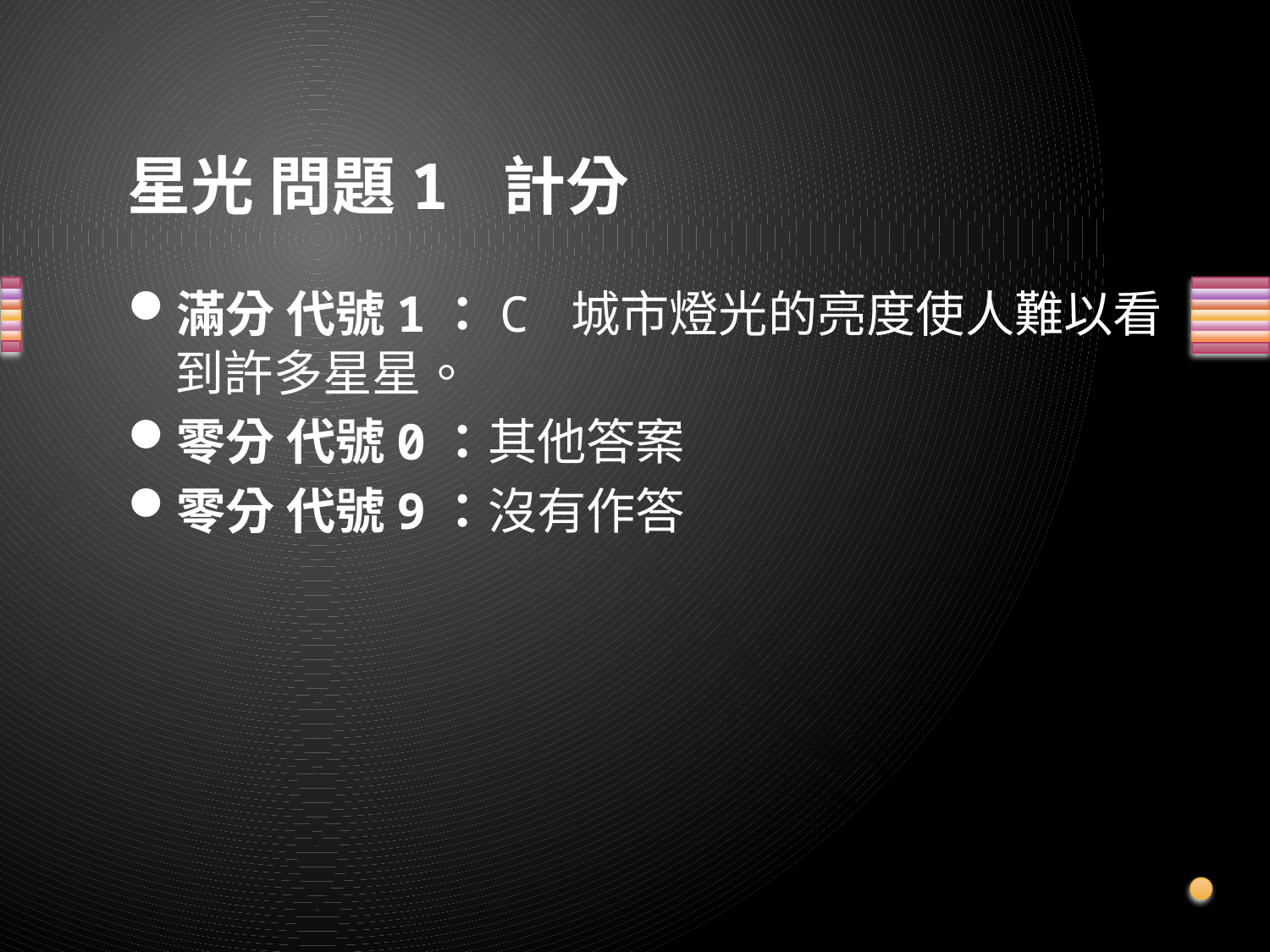

# 星光 問題1 計分
滿分 代號1：C 城市燈光的亮度使人難以看到許多星星。
零分 代號0：其他答案
零分 代號9：沒有作答